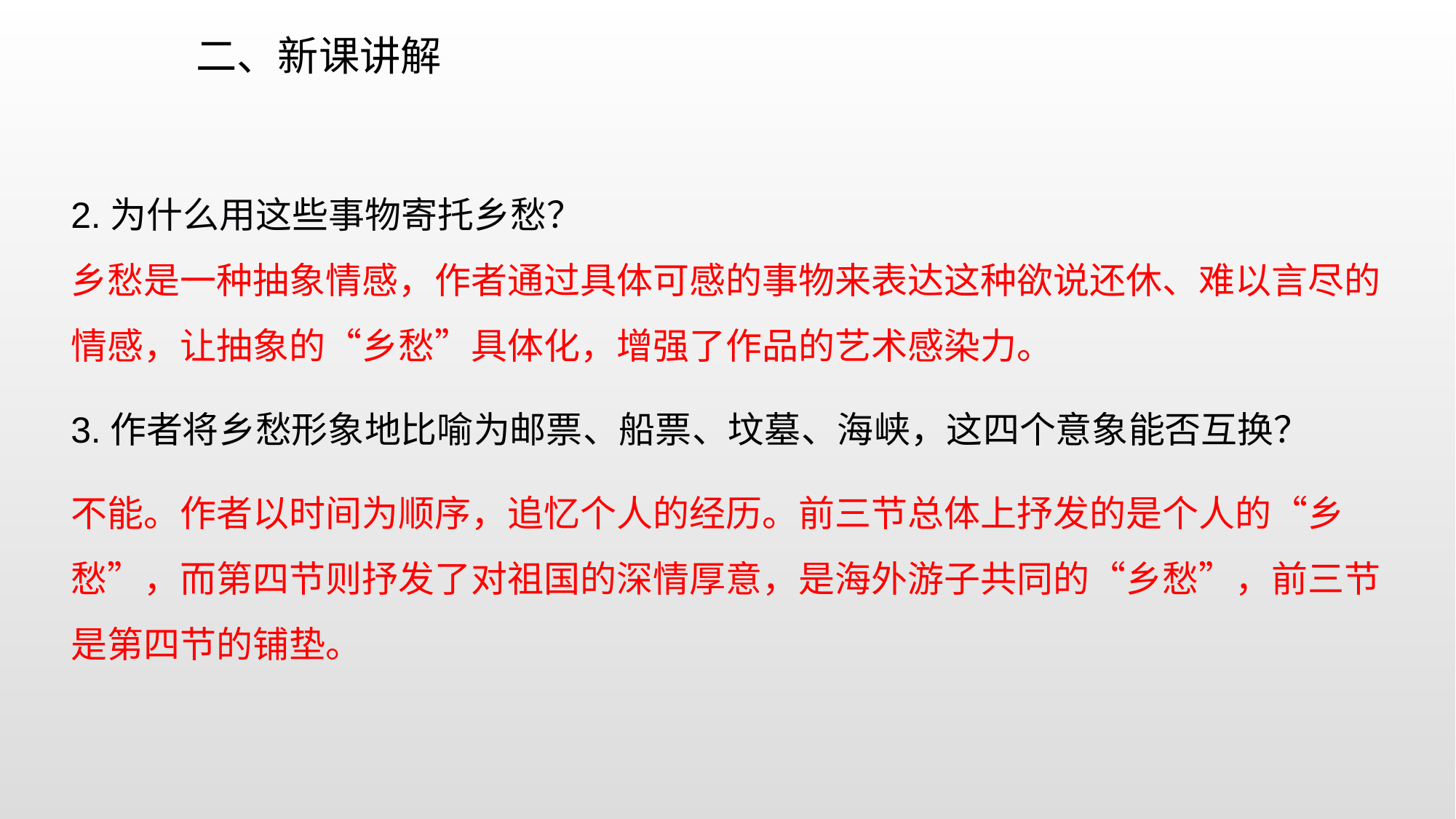

二、新课讲解

2.为什么用这些事物寄托乡愁？
乡愁是一种抽象情感，作者通过具体可感的事物来表达这种欲说还休、难以言尽的情感，让抽象的“乡愁”具体化，增强了作品的艺术感染力。
3.作者将乡愁形象地比喻为邮票、船票、坟墓、海峡，这四个意象能否互换？
不能。作者以时间为顺序，追忆个人的经历。前三节总体上抒发的是个人的“乡愁”，而第四节则抒发了对祖国的深情厚意，是海外游子共同的“乡愁”，前三节是第四节的铺垫。